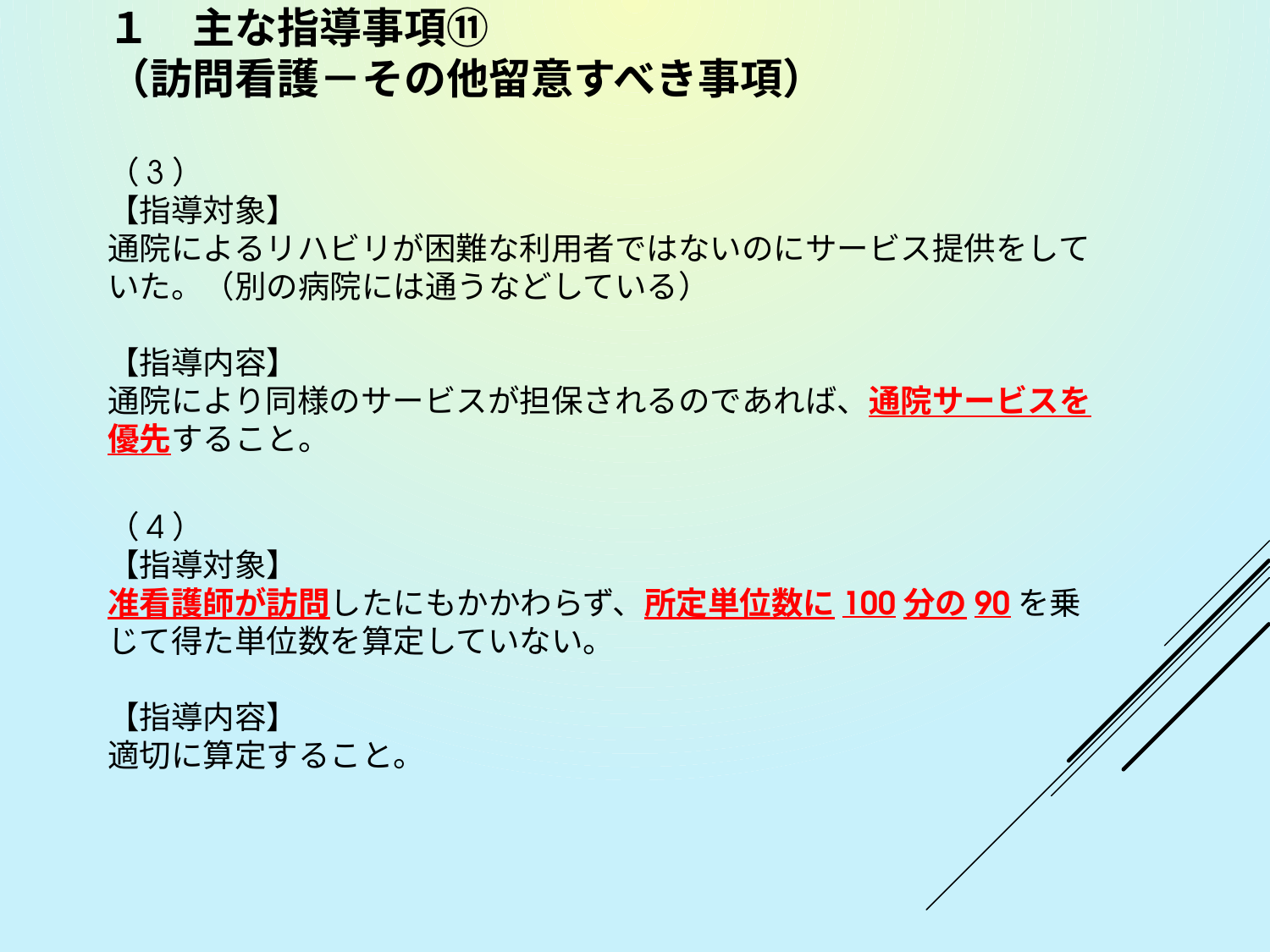

# １　主な指導事項⑪ （訪問看護－その他留意すべき事項）
（3）
【指導対象】
通院によるリハビリが困難な利用者ではないのにサービス提供をしていた。（別の病院には通うなどしている）

【指導内容】
通院により同様のサービスが担保されるのであれば、通院サービスを優先すること。
（4）
【指導対象】
准看護師が訪問したにもかかわらず、所定単位数に100分の90を乗じて得た単位数を算定していない。

【指導内容】
適切に算定すること。